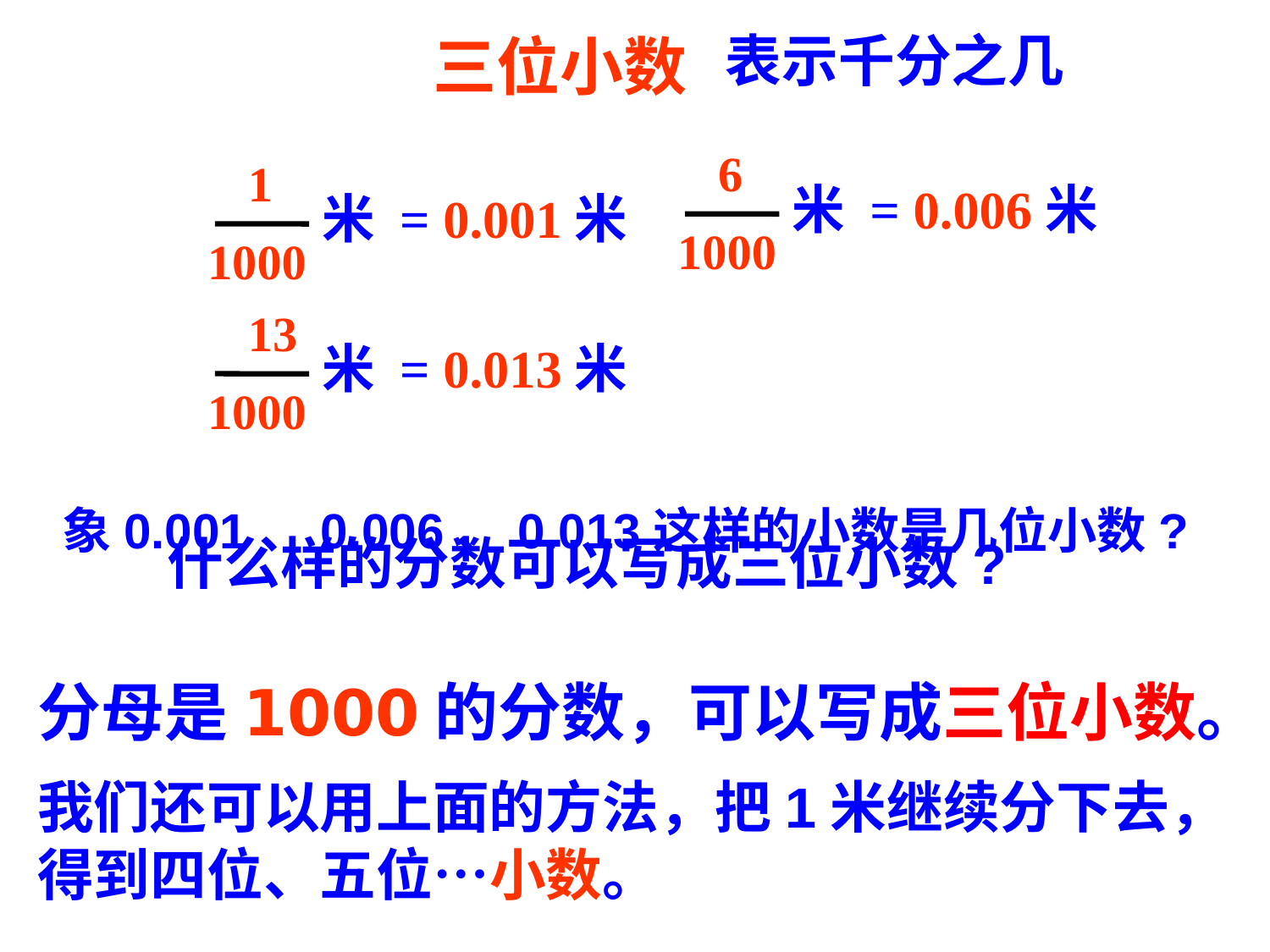

表示千分之几
三位小数
6
米 = 0.006米
1000

1
米 = 0.001米
1000

13
米 = 0.013米
1000

象0.001、0.006、0.013这样的小数是几位小数?
什么样的分数可以写成三位小数?
分母是1000的分数，可以写成三位小数。
我们还可以用上面的方法，把1米继续分下去，得到四位、五位…小数。